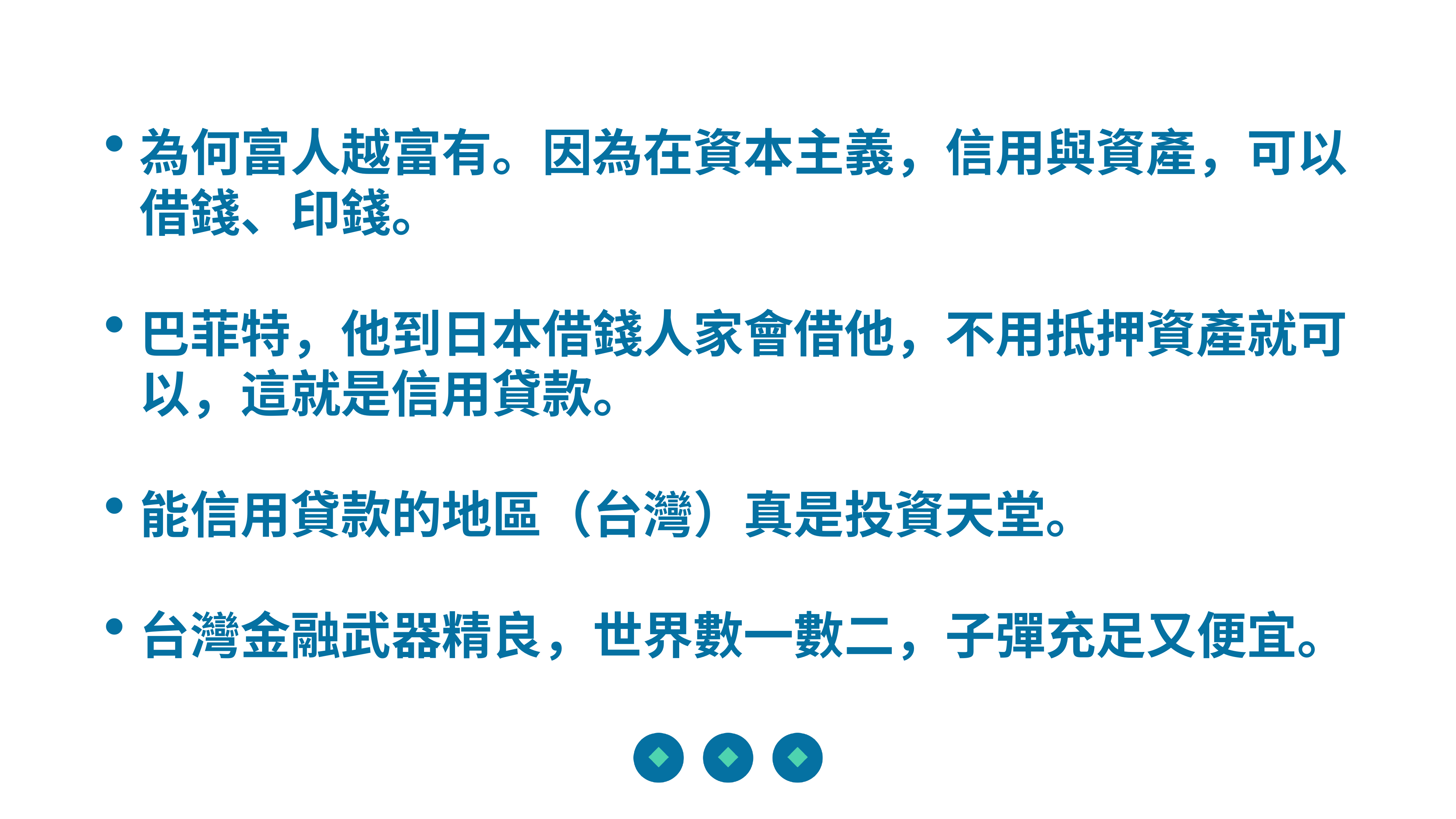

為何富人越富有。因為在資本主義，信用與資產，可以借錢、印錢。

巴菲特，他到日本借錢人家會借他，不用抵押資產就可以，這就是信用貸款。

能信用貸款的地區（台灣）真是投資天堂。

台灣金融武器精良，世界數一數二，子彈充足又便宜。